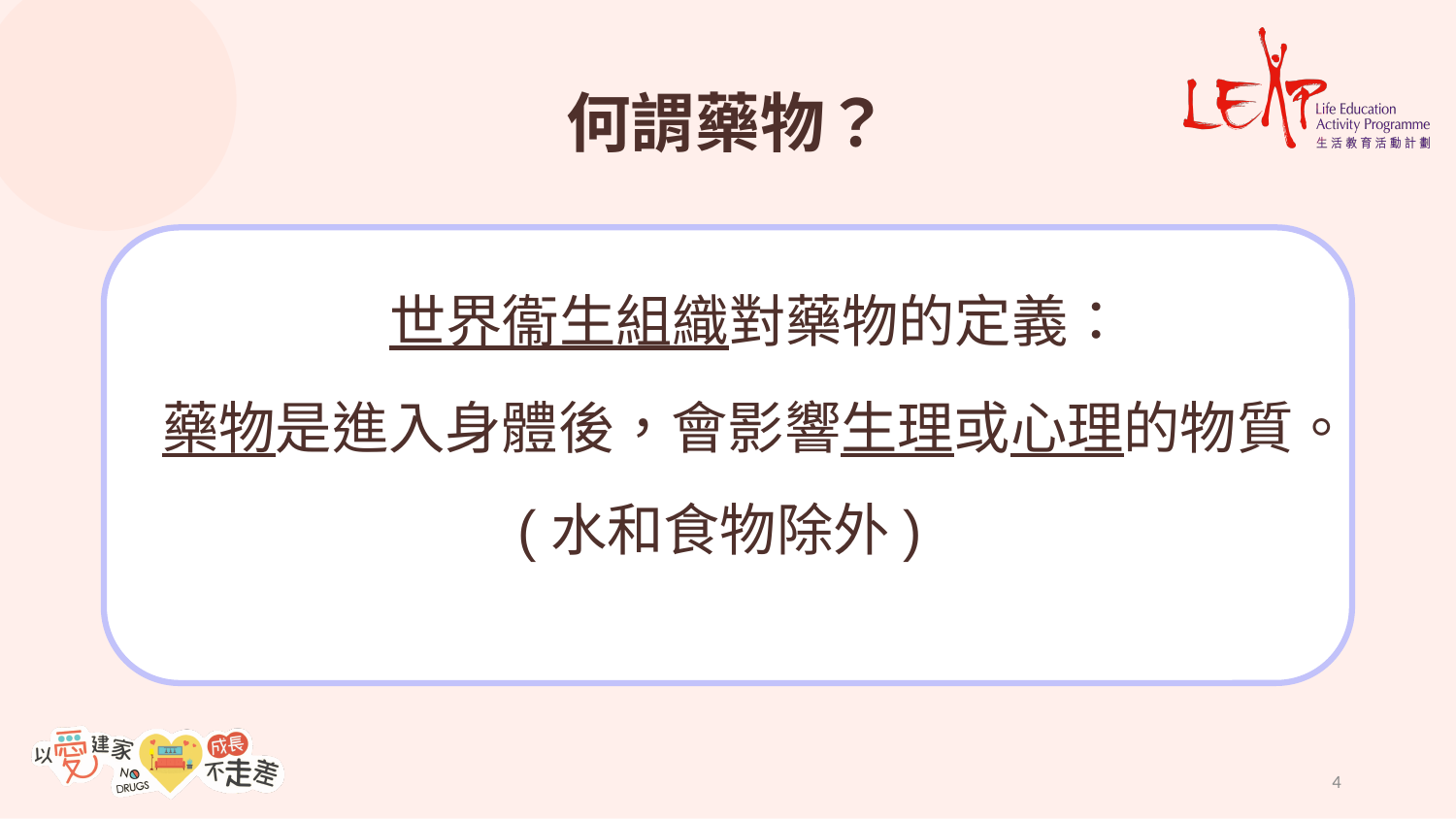

何謂藥物？
  世界衞生組織對藥物的定義：
藥物是進入身體後，會影響生理或心理的物質。(水和食物除外)

4